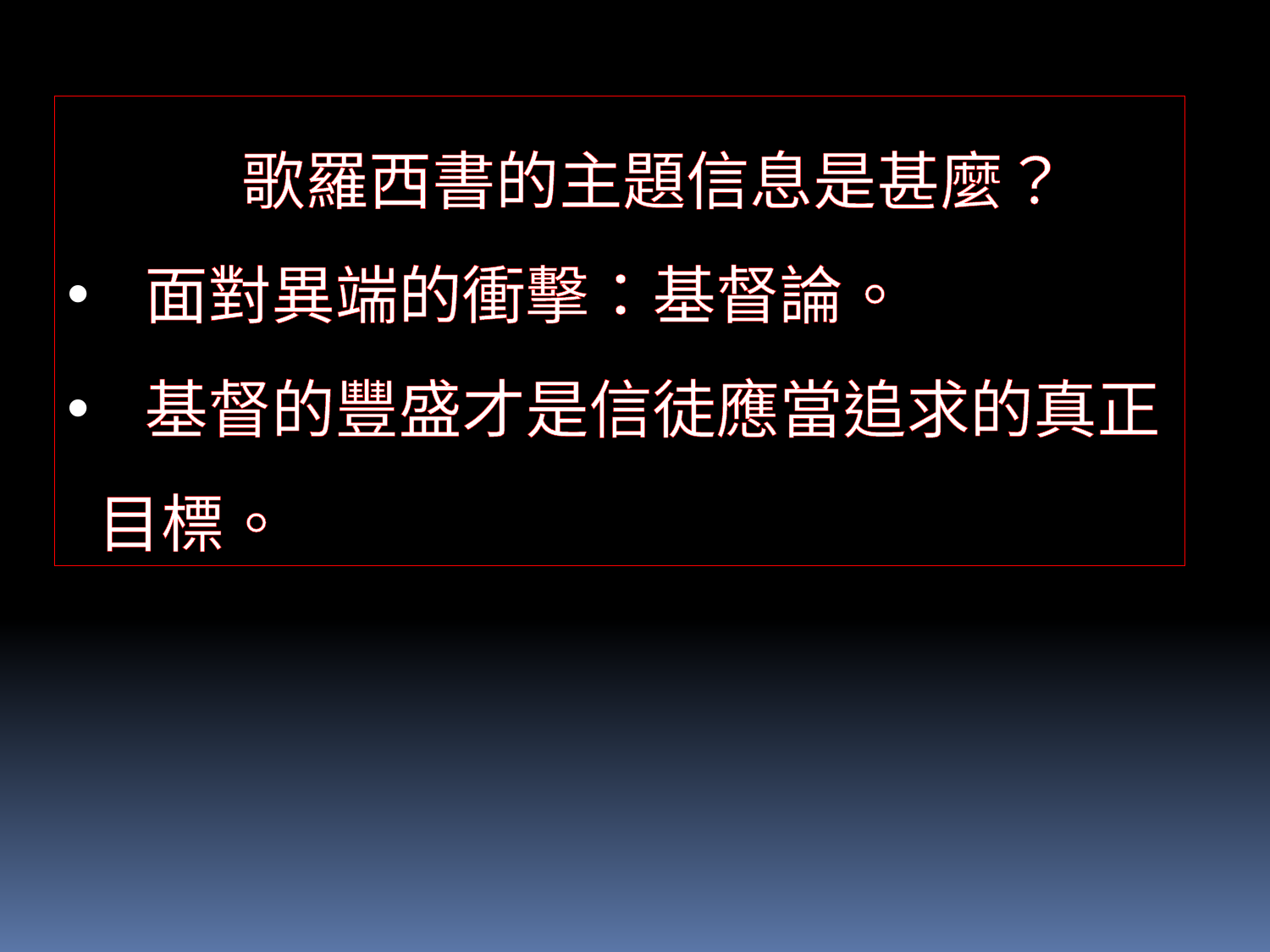

歌羅西書的主題信息是甚麼？
 面對異端的衝擊：基督論。
 基督的豐盛才是信徒應當追求的真正目標。